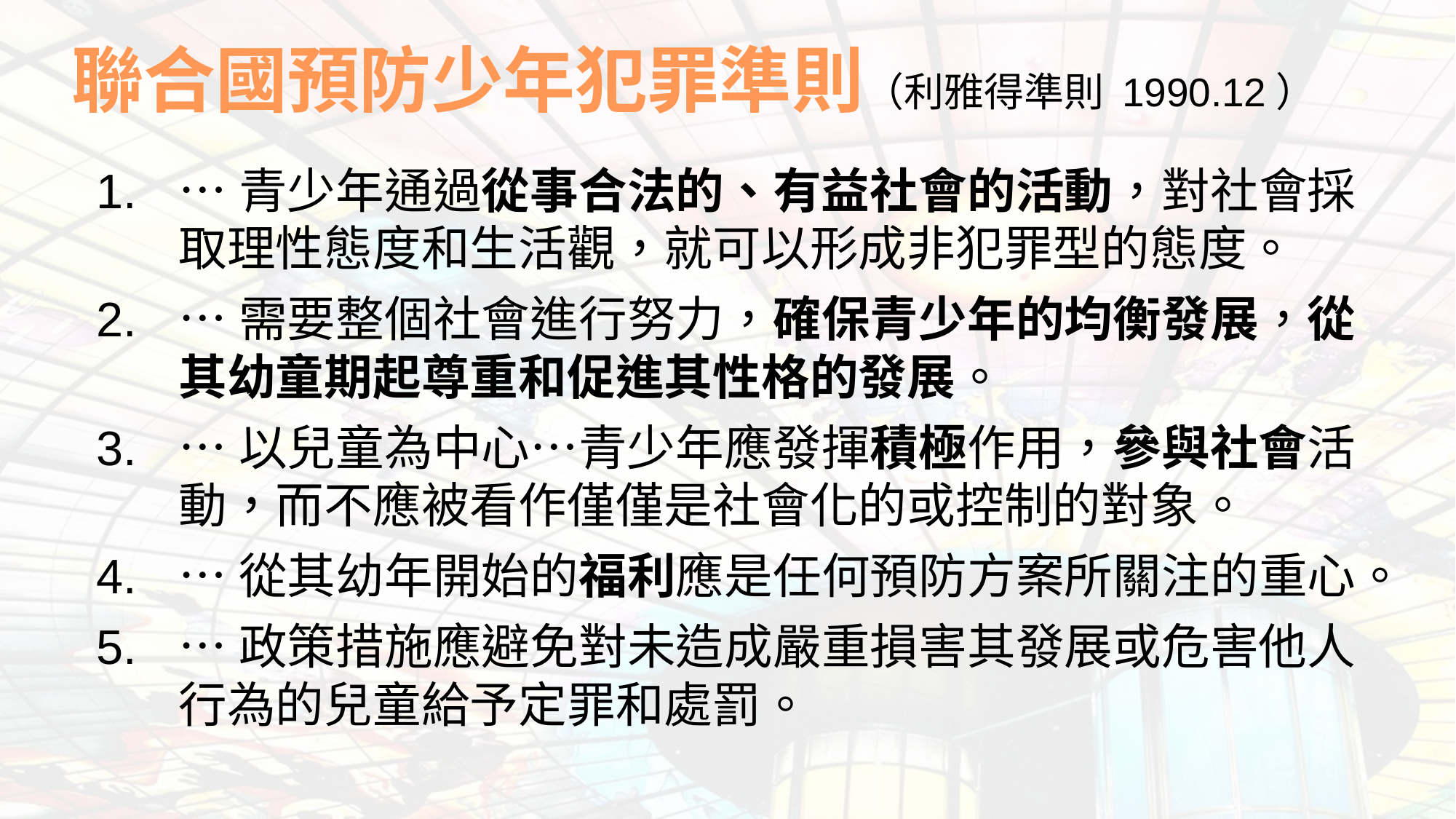

聯合國預防少年犯罪準則（利雅得準則 1990.12）
…青少年通過從事合法的、有益社會的活動，對社會採取理性態度和生活觀，就可以形成非犯罪型的態度。
…需要整個社會進行努力，確保青少年的均衡發展，從其幼童期起尊重和促進其性格的發展。
…以兒童為中心…青少年應發揮積極作用，參與社會活動，而不應被看作僅僅是社會化的或控制的對象。
…從其幼年開始的福利應是任何預防方案所關注的重心。
…政策措施應避免對未造成嚴重損害其發展或危害他人行為的兒童給予定罪和處罰。